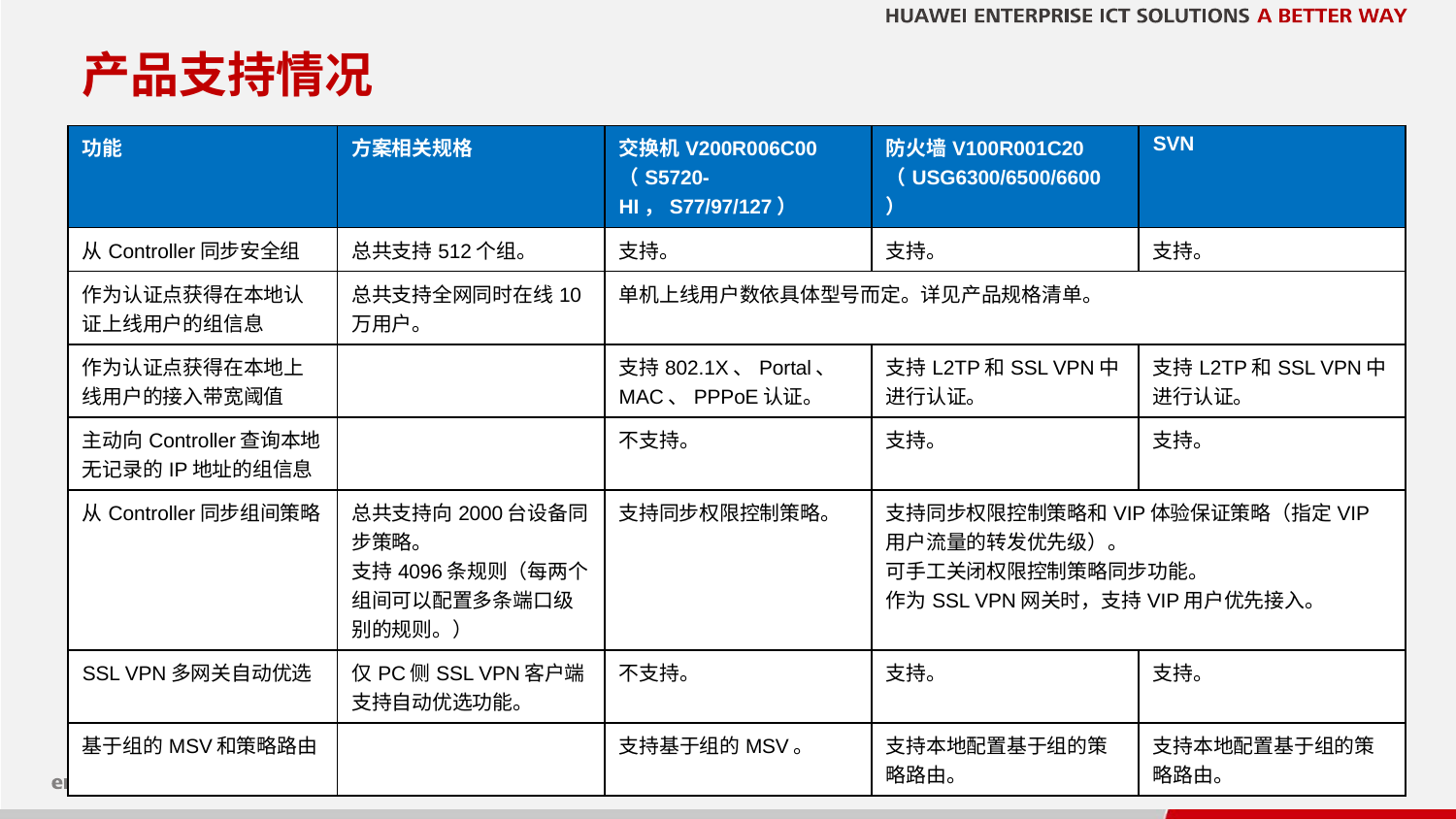

# 产品支持情况
| 功能 | 方案相关规格 | 交换机V200R006C00 （S5720-HI，S77/97/127） | 防火墙V100R001C20 （USG6300/6500/6600） | SVN |
| --- | --- | --- | --- | --- |
| 从Controller同步安全组 | 总共支持512个组。 | 支持。 | 支持。 | 支持。 |
| 作为认证点获得在本地认证上线用户的组信息 | 总共支持全网同时在线10万用户。 | 单机上线用户数依具体型号而定。详见产品规格清单。 |  |  |
| 作为认证点获得在本地上线用户的接入带宽阈值 |  | 支持802.1X、Portal、MAC、PPPoE认证。 | 支持L2TP和SSL VPN中进行认证。 | 支持L2TP和SSL VPN中进行认证。 |
| 主动向Controller查询本地无记录的IP地址的组信息 |  | 不支持。 | 支持。 | 支持。 |
| 从Controller同步组间策略 | 总共支持向2000台设备同步策略。 支持4096条规则（每两个组间可以配置多条端口级别的规则。） | 支持同步权限控制策略。 | 支持同步权限控制策略和VIP体验保证策略（指定VIP用户流量的转发优先级）。 可手工关闭权限控制策略同步功能。 作为SSL VPN网关时，支持VIP用户优先接入。 |  |
| SSL VPN多网关自动优选 | 仅PC侧SSL VPN客户端支持自动优选功能。 | 不支持。 | 支持。 | 支持。 |
| 基于组的MSV和策略路由 |  | 支持基于组的MSV。 | 支持本地配置基于组的策略路由。 | 支持本地配置基于组的策略路由。 |